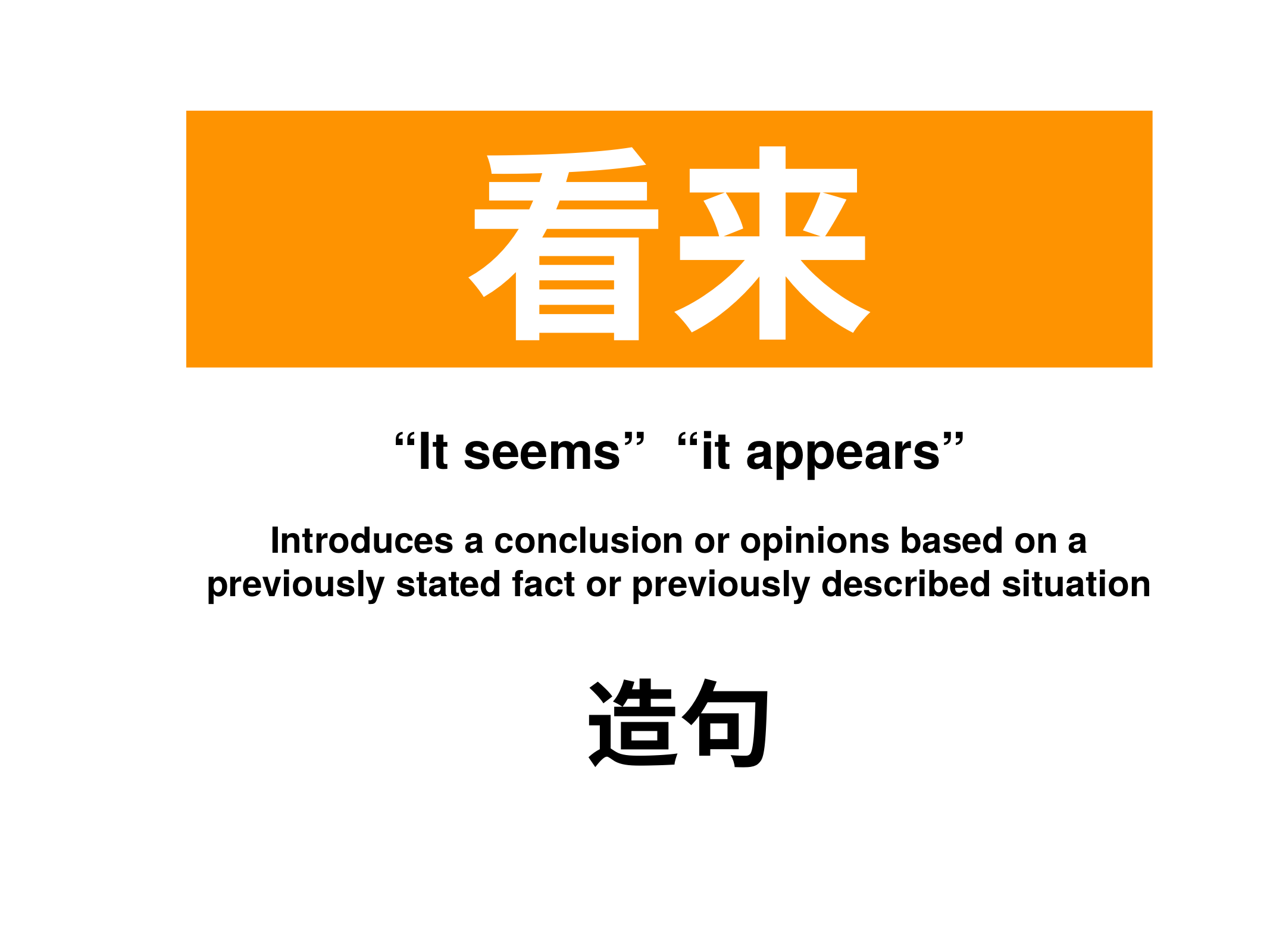

看来
“It seems”  “it appears”
Introduces a conclusion or opinions based on a previously stated fact or previously described situation
造句